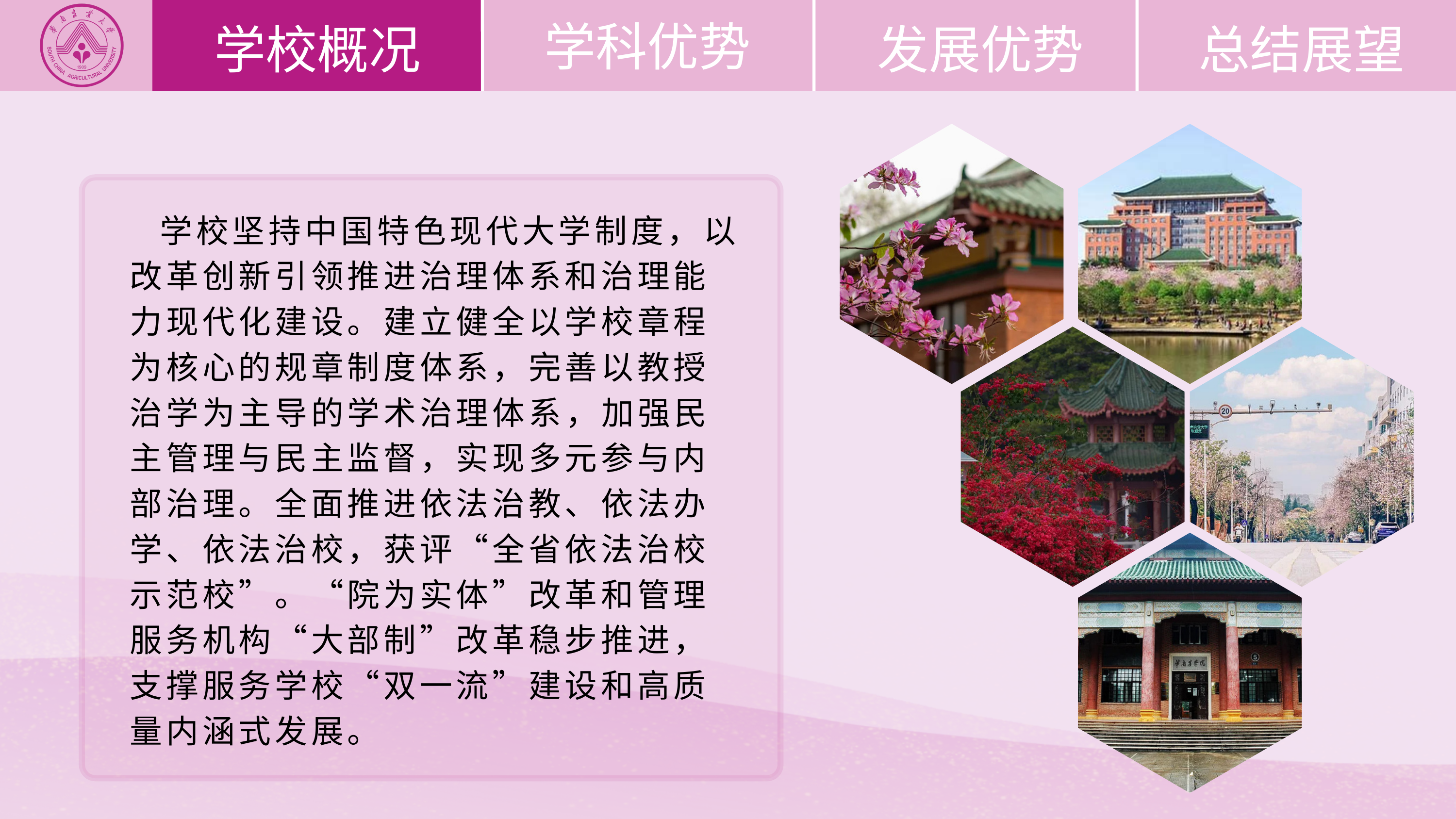

学科优势
学校概况
发展优势
总结展望

  学校坚持中国特色现代大学制度，以改革创新引领推进治理体系和治理能力现代化建设。建立健全以学校章程为核心的规章制度体系，完善以教授治学为主导的学术治理体系，加强民主管理与民主监督，实现多元参与内部治理。全面推进依法治教、依法办学、依法治校，获评“全省依法治校示范校”。“院为实体”改革和管理服务机构“大部制”改革稳步推进，支撑服务学校“双一流”建设和高质量内涵式发展。